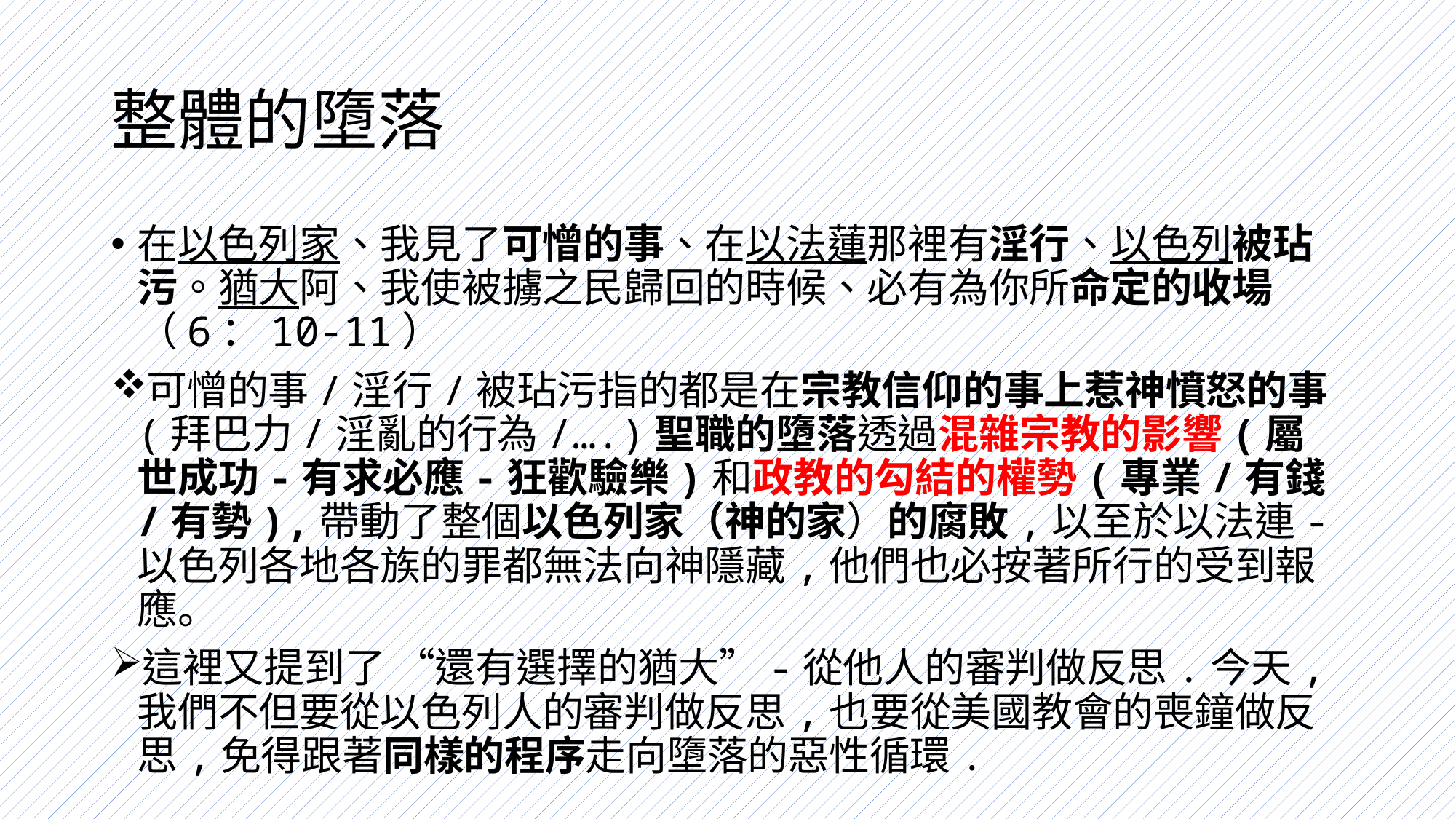

# 整體的墮落
在以色列家、我見了可憎的事、在以法蓮那裡有淫行、以色列被玷污。猶大阿、我使被擄之民歸回的時候、必有為你所命定的收場（6：10-11）
可憎的事/淫行/被玷污指的都是在宗教信仰的事上惹神憤怒的事(拜巴力/淫亂的行為/….)聖職的墮落透過混雜宗教的影響(屬世成功-有求必應-狂歡驗樂)和政教的勾結的權勢(專業/有錢/有勢),帶動了整個以色列家（神的家）的腐敗,以至於以法連-以色列各地各族的罪都無法向神隱藏,他們也必按著所行的受到報應。
這裡又提到了 “還有選擇的猶大”-從他人的審判做反思.今天,我們不但要從以色列人的審判做反思,也要從美國教會的喪鐘做反思,免得跟著同樣的程序走向墮落的惡性循環.